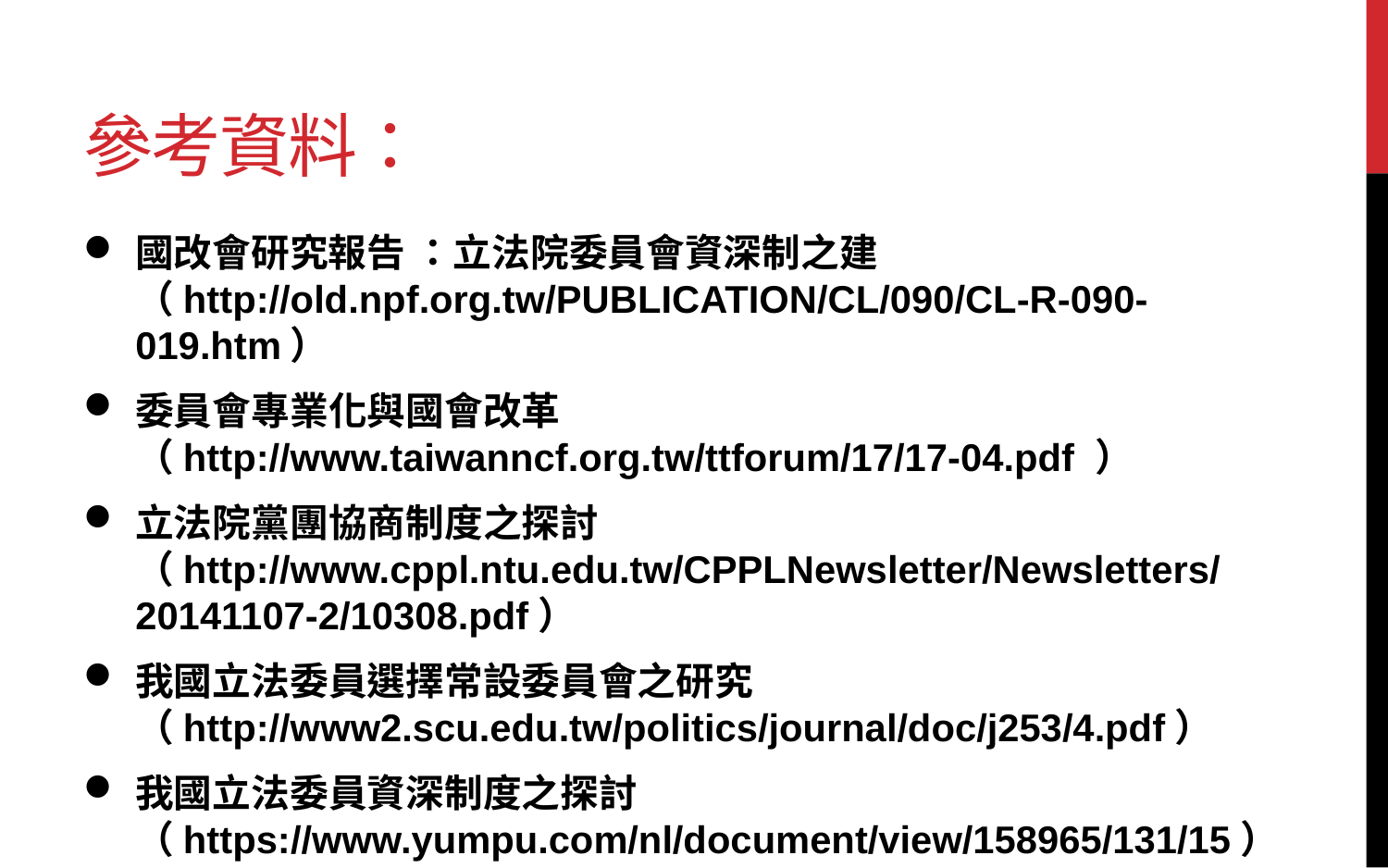

# 參考資料：
國改會研究報告 ：立法院委員會資深制之建
（http://old.npf.org.tw/PUBLICATION/CL/090/CL-R-090-019.htm）
委員會專業化與國會改革
（http://www.taiwanncf.org.tw/ttforum/17/17-04.pdf ）
立法院黨團協商制度之探討
（http://www.cppl.ntu.edu.tw/CPPLNewsletter/Newsletters/20141107-2/10308.pdf）
我國立法委員選擇常設委員會之研究
（http://www2.scu.edu.tw/politics/journal/doc/j253/4.pdf）
我國立法委員資深制度之探討
（https://www.yumpu.com/nl/document/view/158965/131/15）